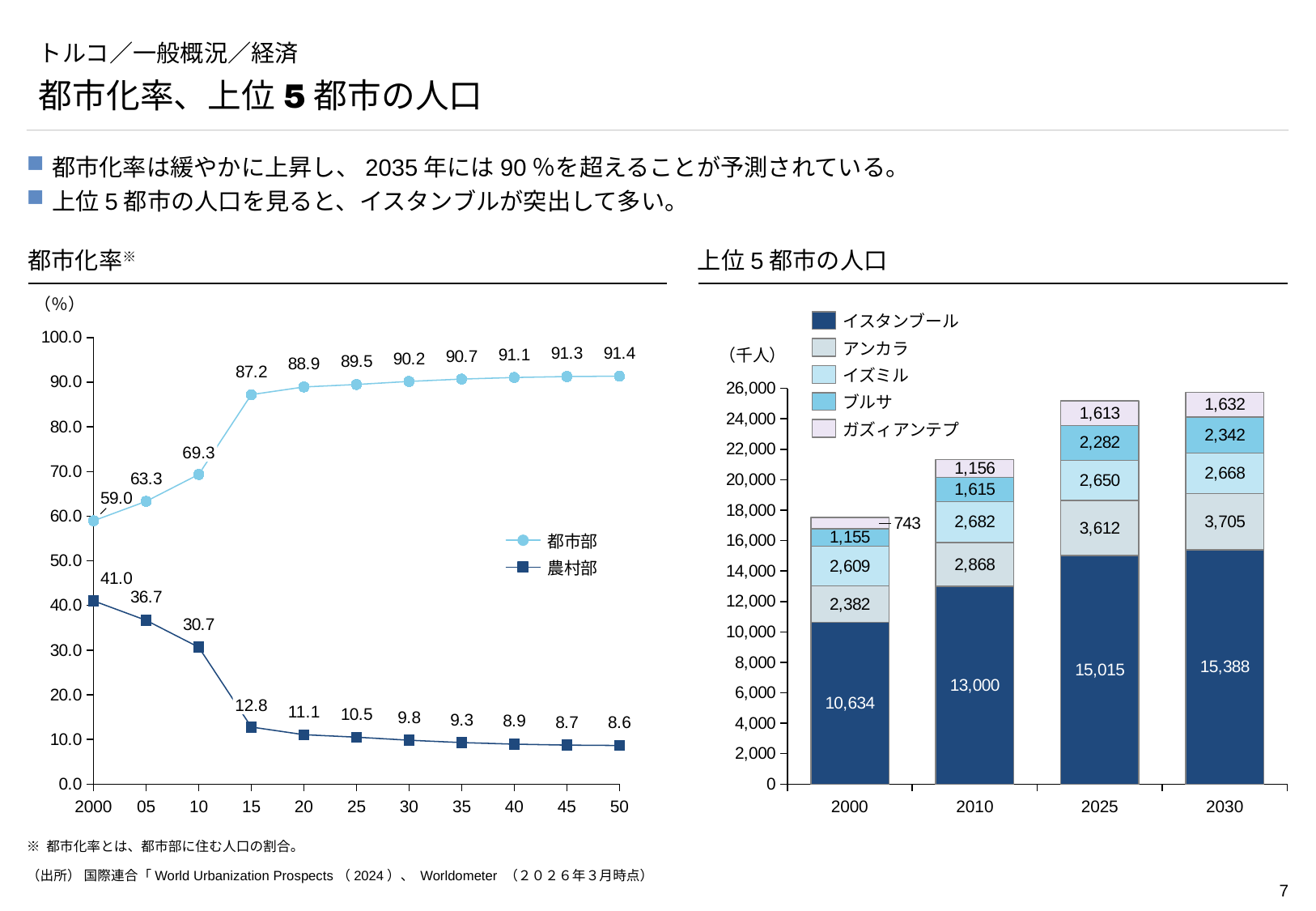

# トルコ／一般概況／経済
都市化率、上位5都市の人口
都市化率は緩やかに上昇し、2035年には90％を超えることが予測されている。
上位5都市の人口を見ると、イスタンブルが突出して多い。
都市化率※
上位5都市の人口
（％）

### Chart

| Category |  |  |
|---|---|---|
イスタンブール

アンカラ

（千人）

### Chart

| Category |  |  |  |  |  |
|---|---|---|---|---|---|
イズミル

ブルサ

ガズィアンテプ

69.3
都市部

農村部

12.8
2000
05
10
15
20
25
30
35
40
45
50
2000
2010
2025
2030
※ 都市化率とは、都市部に住む人口の割合。
（出所） 国際連合「World Urbanization Prospects（2024）、 Worldometer （２０２６年３月時点）